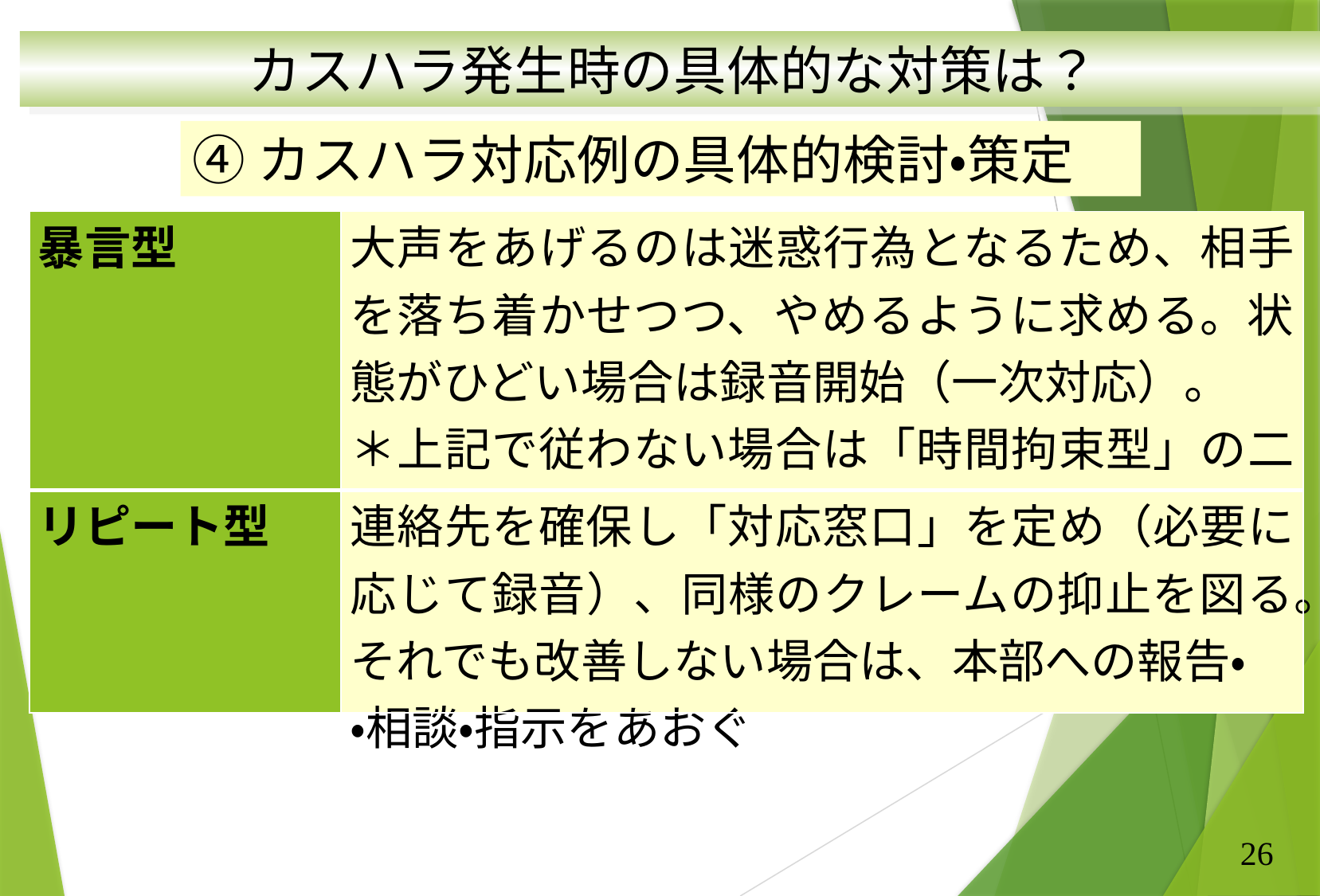

カスハラ発生時の具体的な対策は？
④カスハラ対応例の具体的検討・策定
| 暴言型 | 大声をあげるのは迷惑行為となるため、相手を落ち着かせつつ、やめるように求める。状態がひどい場合は録音開始（一次対応）。 ＊上記で従わない場合は「時間拘束型」の二次対応と同様の手順で対応。 |
| --- | --- |
| リピート型 | 連絡先を確保し「対応窓口」を定め（必要に応じて録音）、同様のクレームの抑止を図る。それでも改善しない場合は、本部への報告・ ・相談・指示をあおぐ |
26